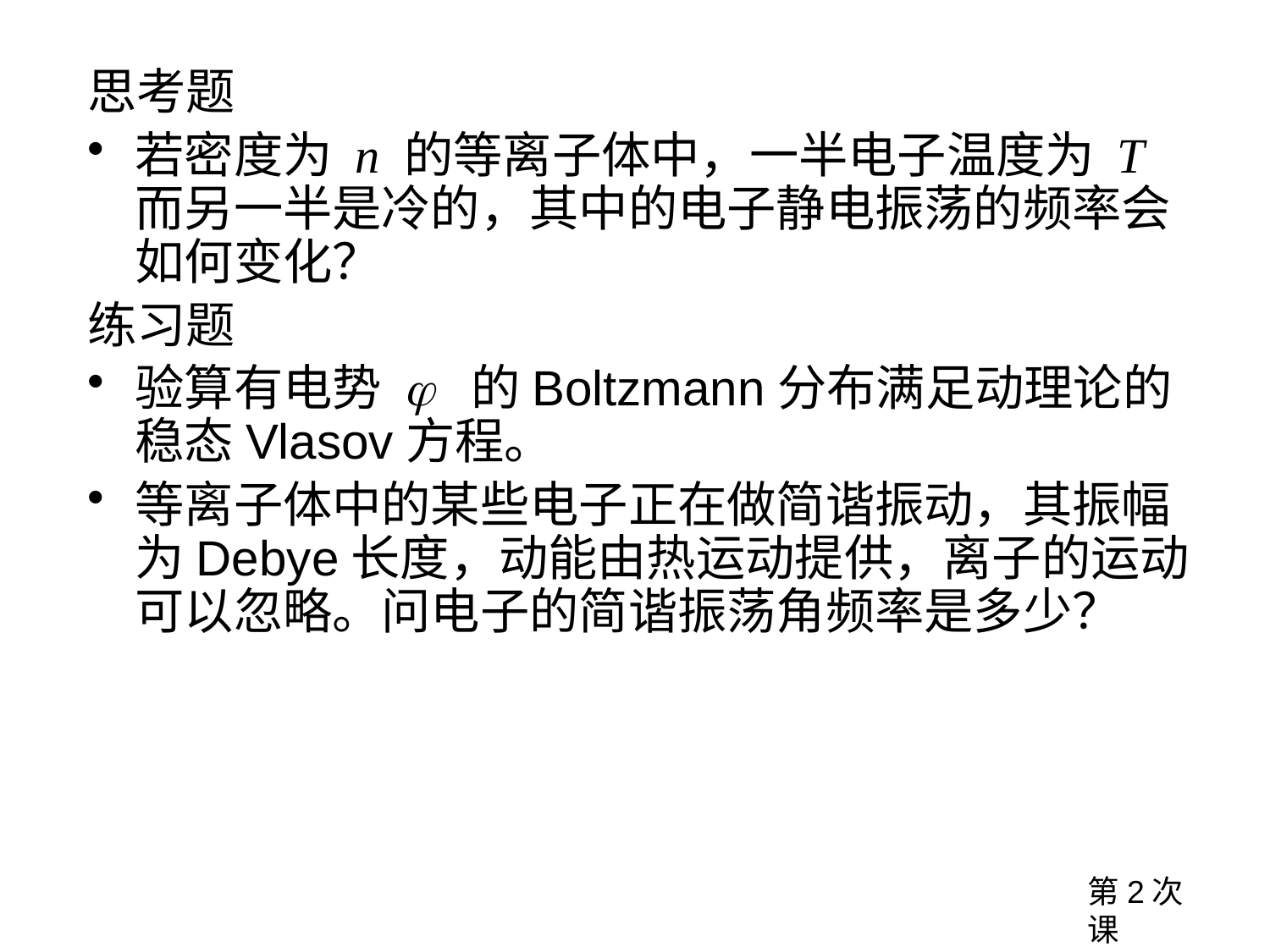

思考题
若密度为 n 的等离子体中，一半电子温度为 T 而另一半是冷的，其中的电子静电振荡的频率会如何变化？
练习题
验算有电势 ϕ 的Boltzmann分布满足动理论的稳态Vlasov方程。
等离子体中的某些电子正在做简谐振动，其振幅为Debye长度，动能由热运动提供，离子的运动可以忽略。问电子的简谐振荡角频率是多少？
第2次课